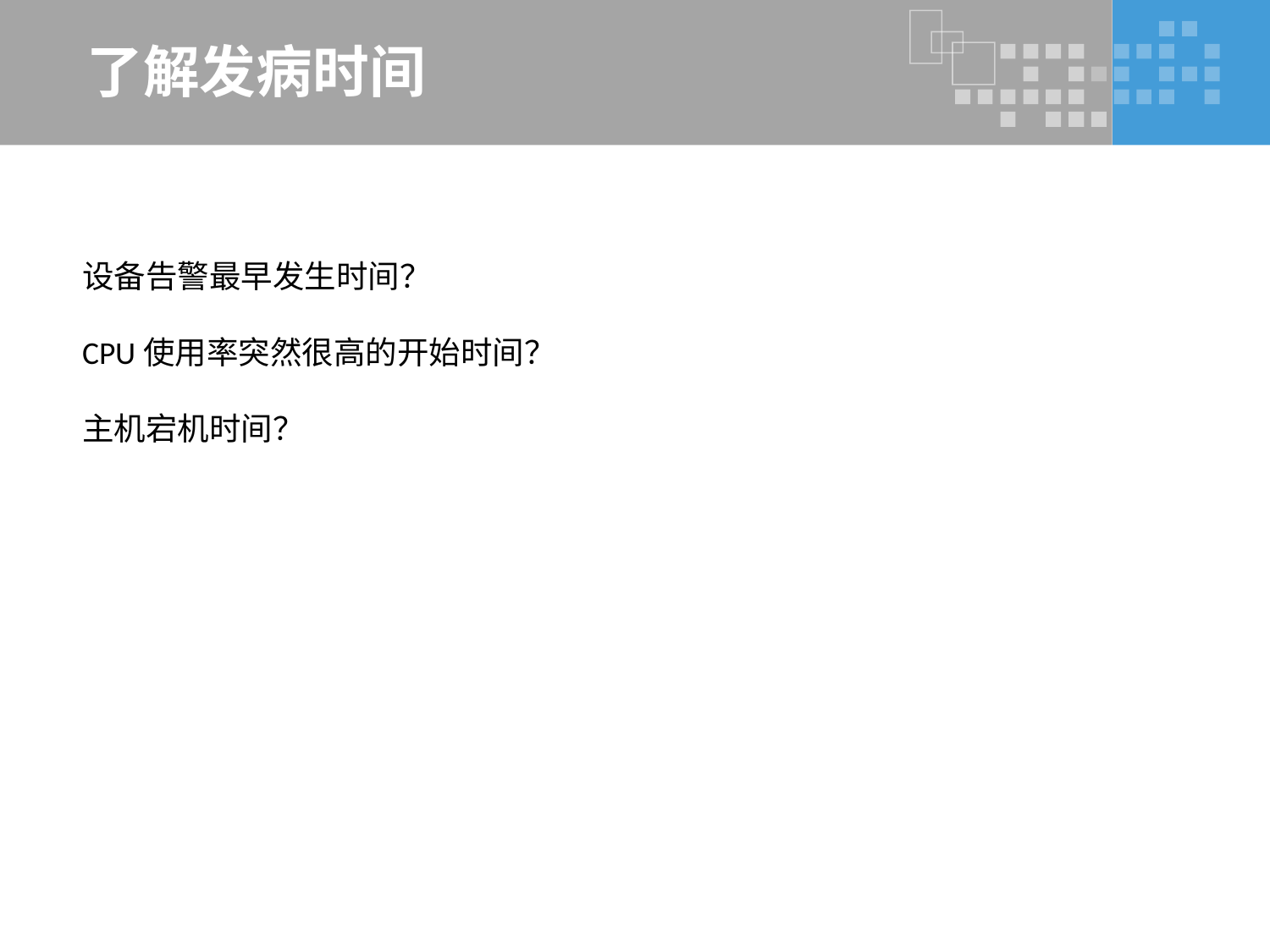

# 了解发病时间
设备告警最早发生时间？

CPU使用率突然很高的开始时间？

主机宕机时间？